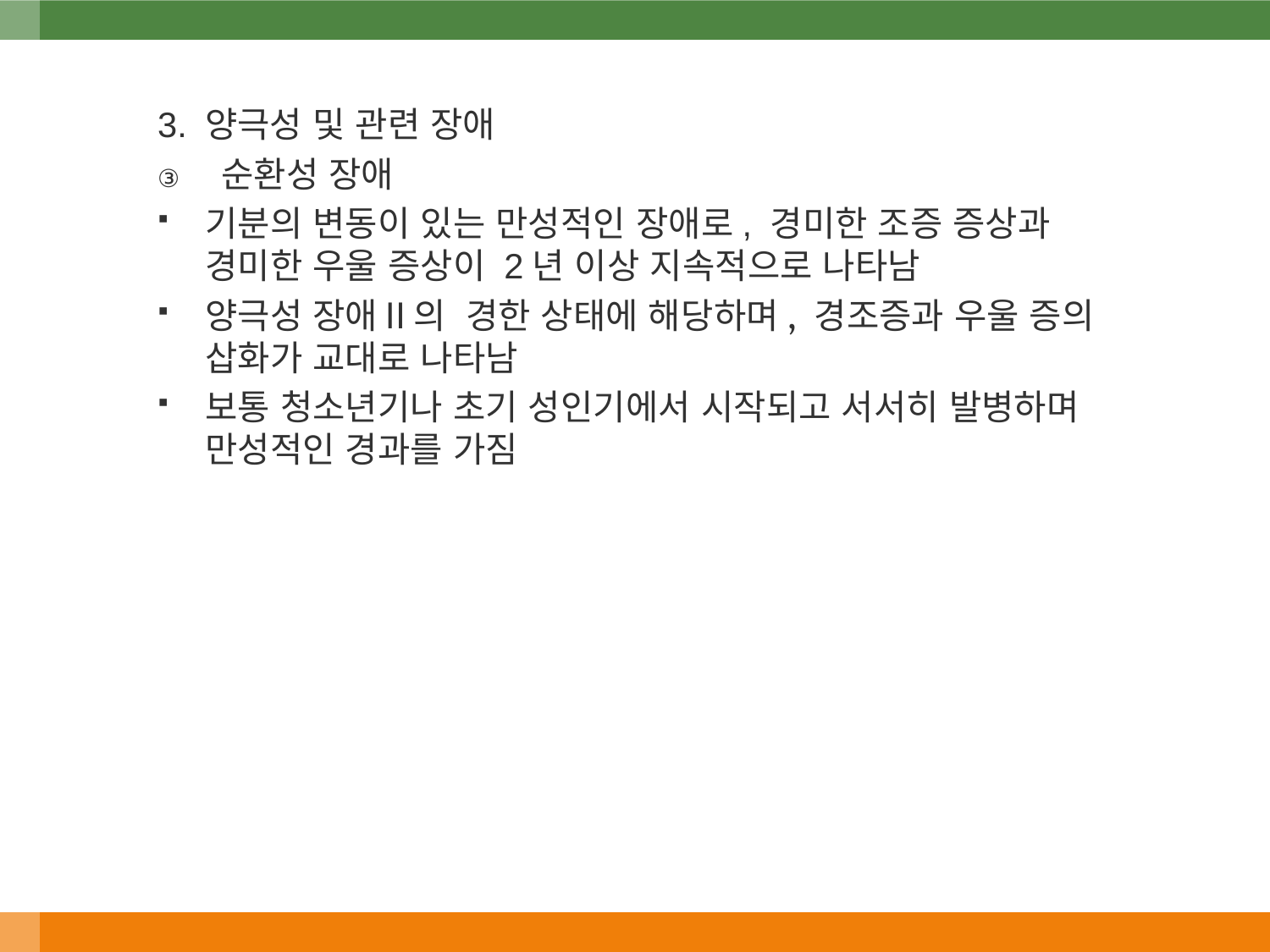

3. 양극성 및 관련 장애
순환성 장애
기분의 변동이 있는 만성적인 장애로, 경미한 조증 증상과 경미한 우울 증상이 2년 이상 지속적으로 나타남
양극성 장애Ⅱ의  경한 상태에 해당하며, 경조증과 우울 증의 삽화가 교대로 나타남
보통 청소년기나 초기 성인기에서 시작되고 서서히 발병하며 만성적인 경과를 가짐